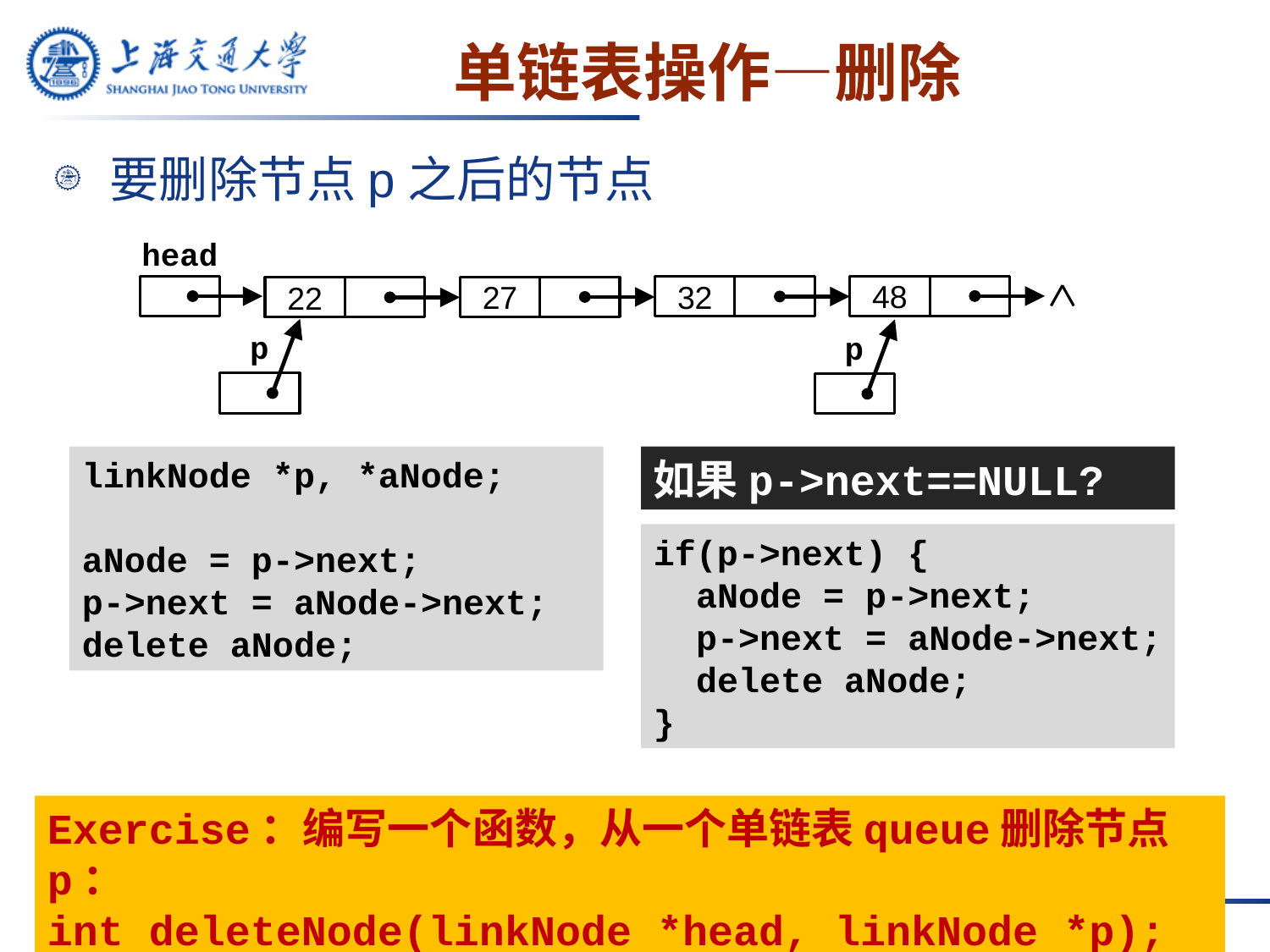

# 单链表操作—删除
要删除节点p之后的节点
head

48

32

27

22

p
p

linkNode *p, *aNode;

aNode = p->next;
p->next = aNode->next;
delete aNode;
如果p->next==NULL?
if(p->next) {
  aNode = p->next;
  p->next = aNode->next;
  delete aNode;
}
Exercise：编写一个函数，从一个单链表queue删除节点p：
int deleteNode(linkNode *head, linkNode *p);